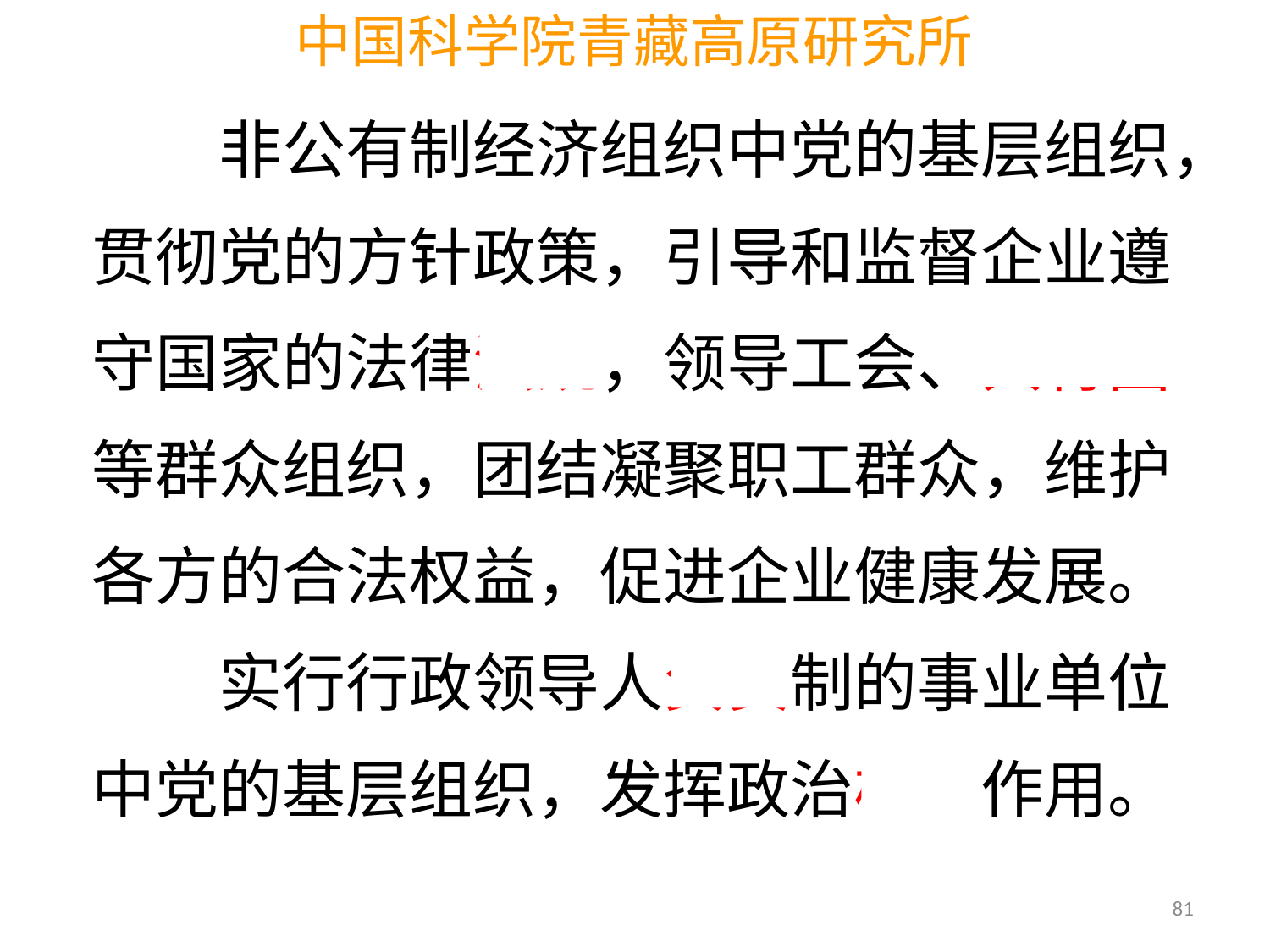

# 非公有制经济组织中党的基层组织，贯彻党的方针政策，引导和监督企业遵守国家的法律法规，领导工会、共青团等群众组织，团结凝聚职工群众，维护各方的合法权益，促进企业健康发展。 　　实行行政领导人负责制的事业单位中党的基层组织，发挥政治核心作用。

81